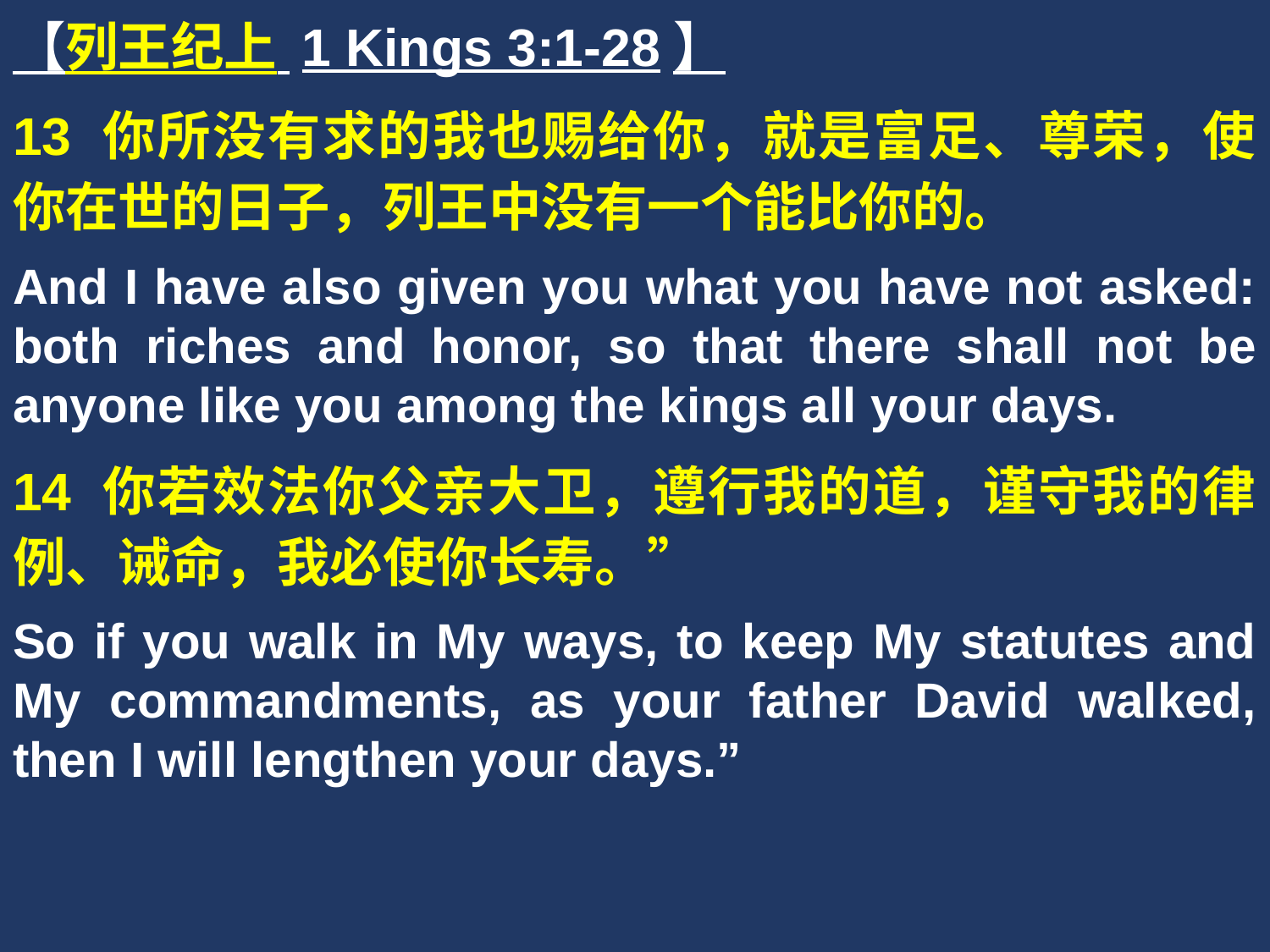

【列王纪上 1 Kings 3:1-28】
13 你所没有求的我也赐给你，就是富足、尊荣，使你在世的日子，列王中没有一个能比你的。
And I have also given you what you have not asked: both riches and honor, so that there shall not be anyone like you among the kings all your days.
14 你若效法你父亲大卫，遵行我的道，谨守我的律例、诫命，我必使你长寿。”
So if you walk in My ways, to keep My statutes and My commandments, as your father David walked, then I will lengthen your days.”